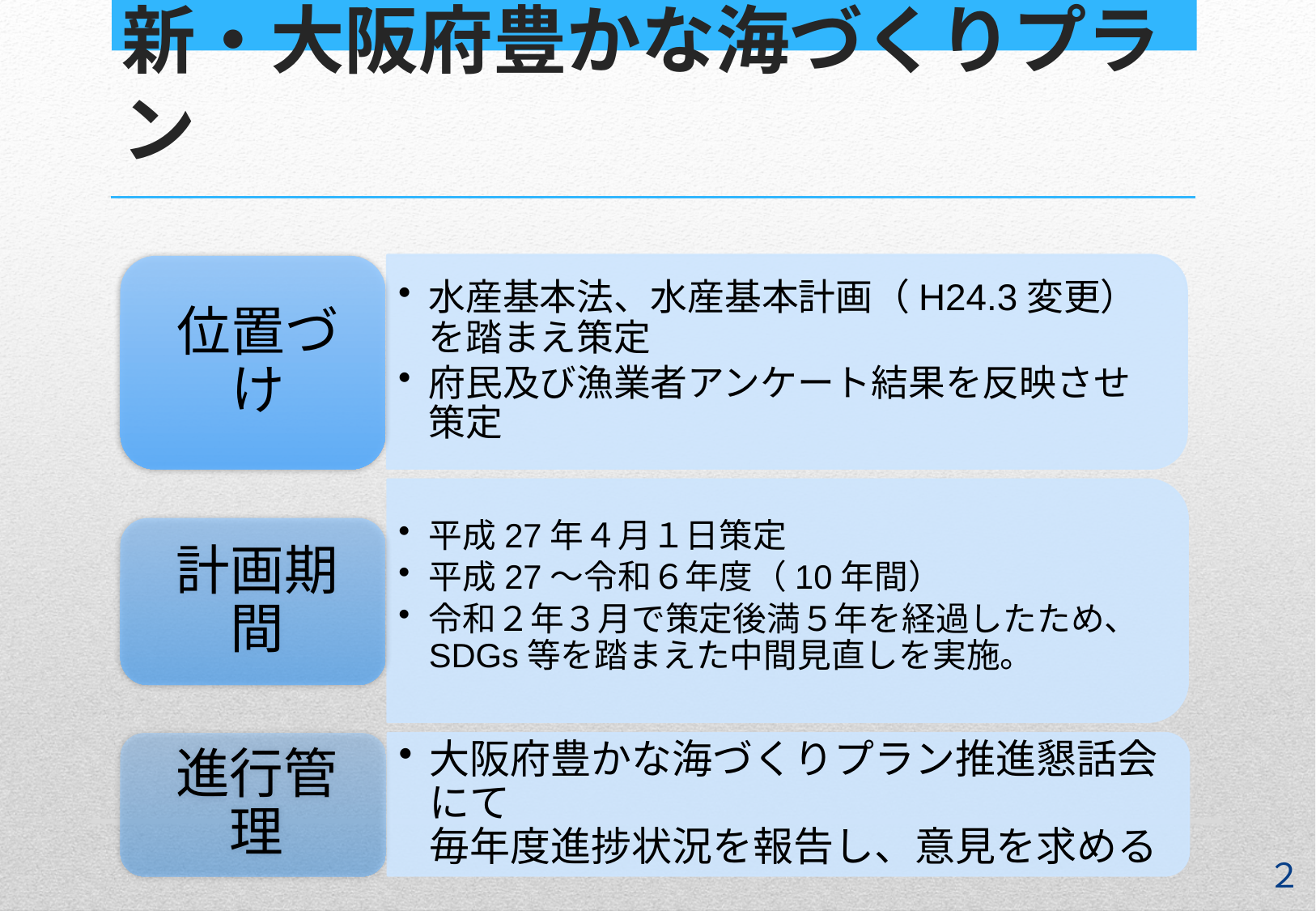

# 新・大阪府豊かな海づくりプラン
水産基本法、水産基本計画（H24.3変更）を踏まえ策定
府民及び漁業者アンケート結果を反映させ策定
位置づけ

平成27年４月１日策定
平成27～令和６年度（10年間）
令和２年３月で策定後満５年を経過したため、SDGs等を踏まえた中間見直しを実施。

計画期間
大阪府豊かな海づくりプラン推進懇話会にて
毎年度進捗状況を報告し、意見を求める
進行管理
２